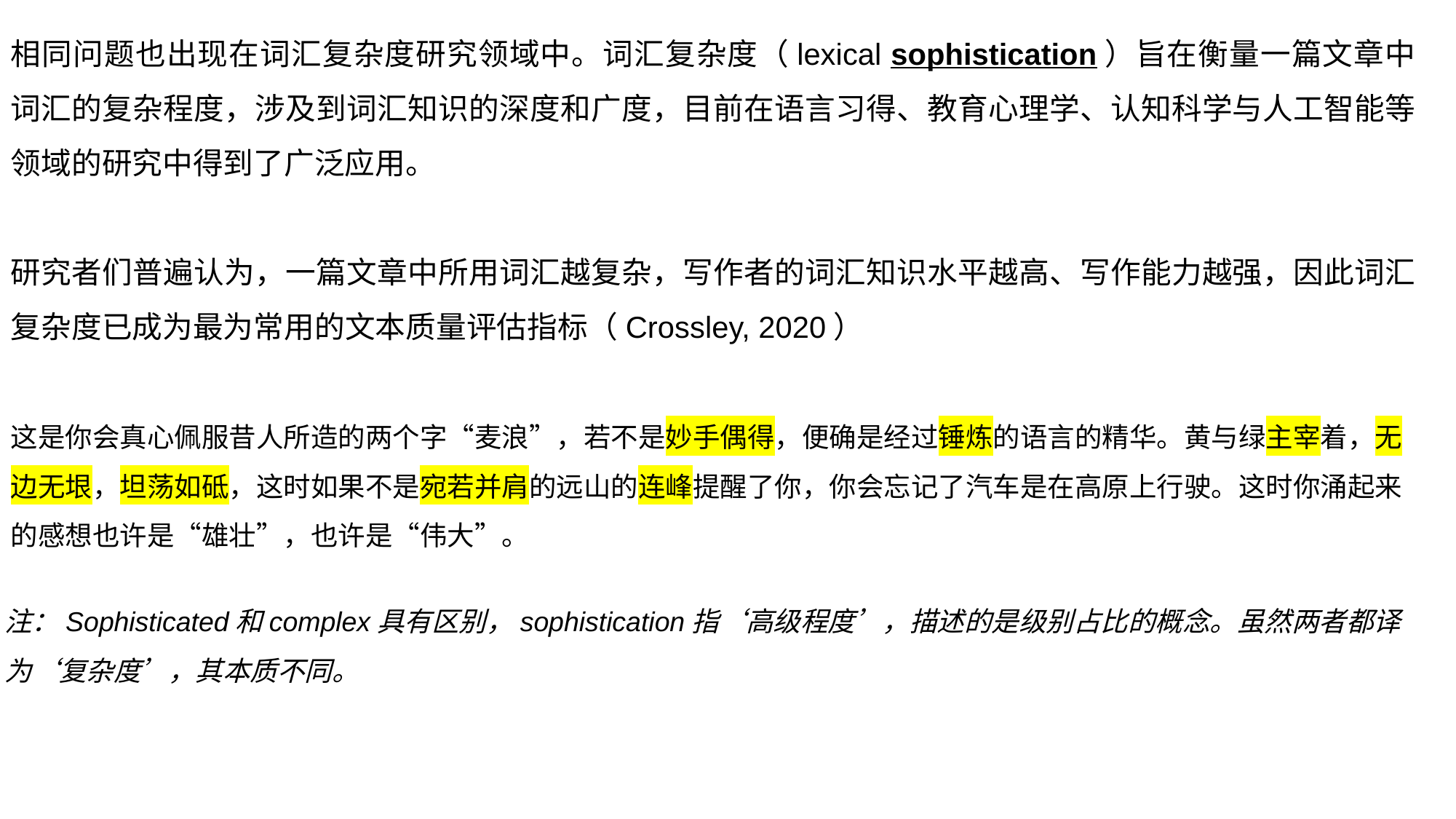

相同问题也出现在词汇复杂度研究领域中。词汇复杂度（lexical sophistication）旨在衡量一篇文章中词汇的复杂程度，涉及到词汇知识的深度和广度，目前在语言习得、教育心理学、认知科学与人工智能等领域的研究中得到了广泛应用。

研究者们普遍认为，一篇文章中所用词汇越复杂，写作者的词汇知识水平越高、写作能力越强，因此词汇复杂度已成为最为常用的文本质量评估指标（Crossley, 2020）

这是你会真心佩服昔人所造的两个字“麦浪”，若不是妙手偶得，便确是经过锤炼的语言的精华。黄与绿主宰着，无边无垠，坦荡如砥，这时如果不是宛若并肩的远山的连峰提醒了你，你会忘记了汽车是在高原上行驶。这时你涌起来的感想也许是“雄壮”，也许是“伟大”。
注：Sophisticated和complex具有区别，sophistication指‘高级程度’，描述的是级别占比的概念。虽然两者都译为‘复杂度’，其本质不同。